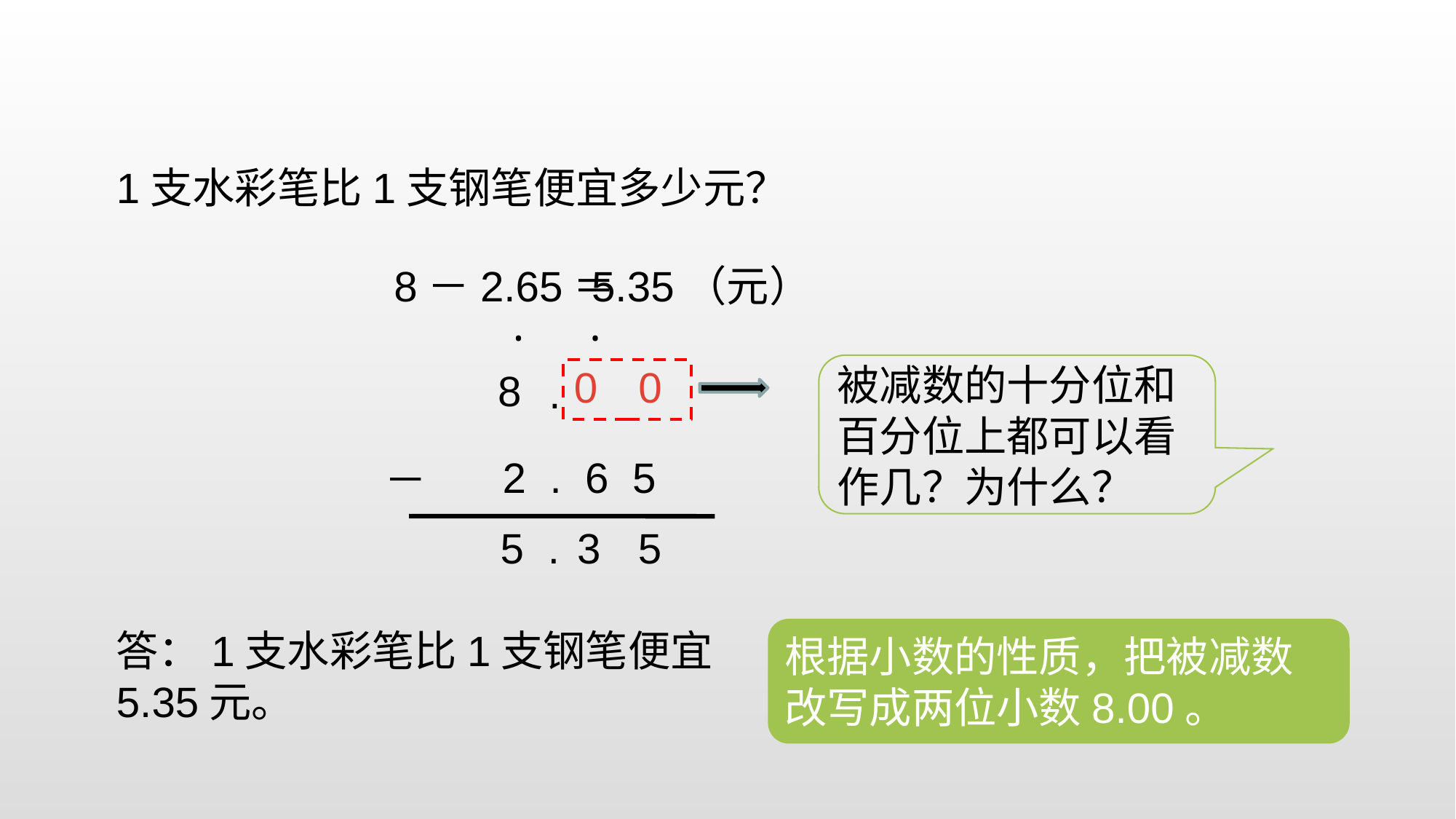

1支水彩笔比1支钢笔便宜多少元？
5.35（元）
8－2.65＝
.
.
被减数的十分位和百分位上都可以看作几？为什么？
0
0
8
  2  .  6  5
－

.

5
.
3
5
答：1支水彩笔比1支钢笔便宜5.35元。
根据小数的性质，把被减数改写成两位小数8.00。